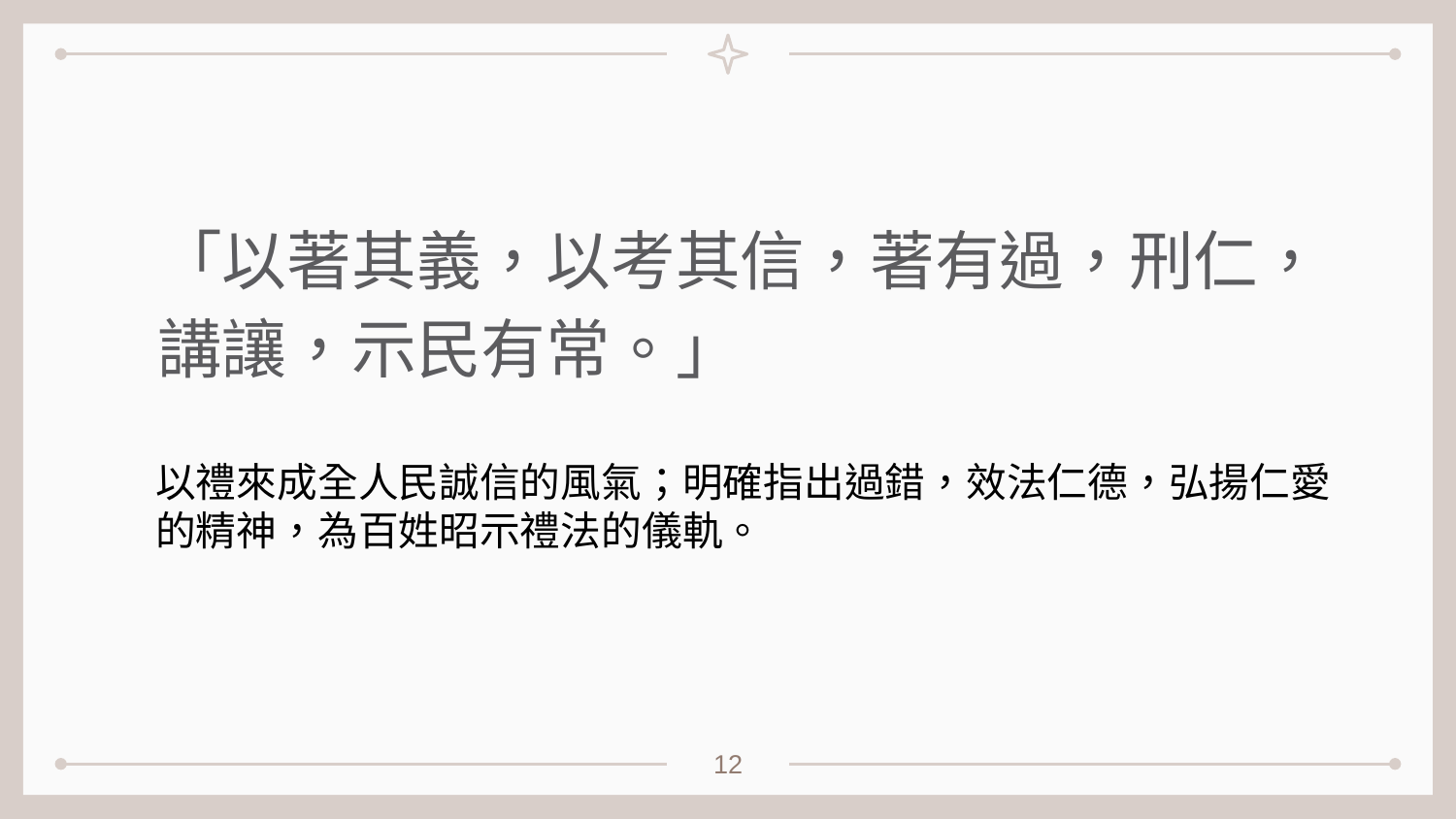

「以著其義，以考其信，著有過，刑仁，講讓，示民有常。」
以禮來成全人民誠信的風氣；明確指出過錯，效法仁德，弘揚仁愛的精神，為百姓昭示禮法的儀軌。
12